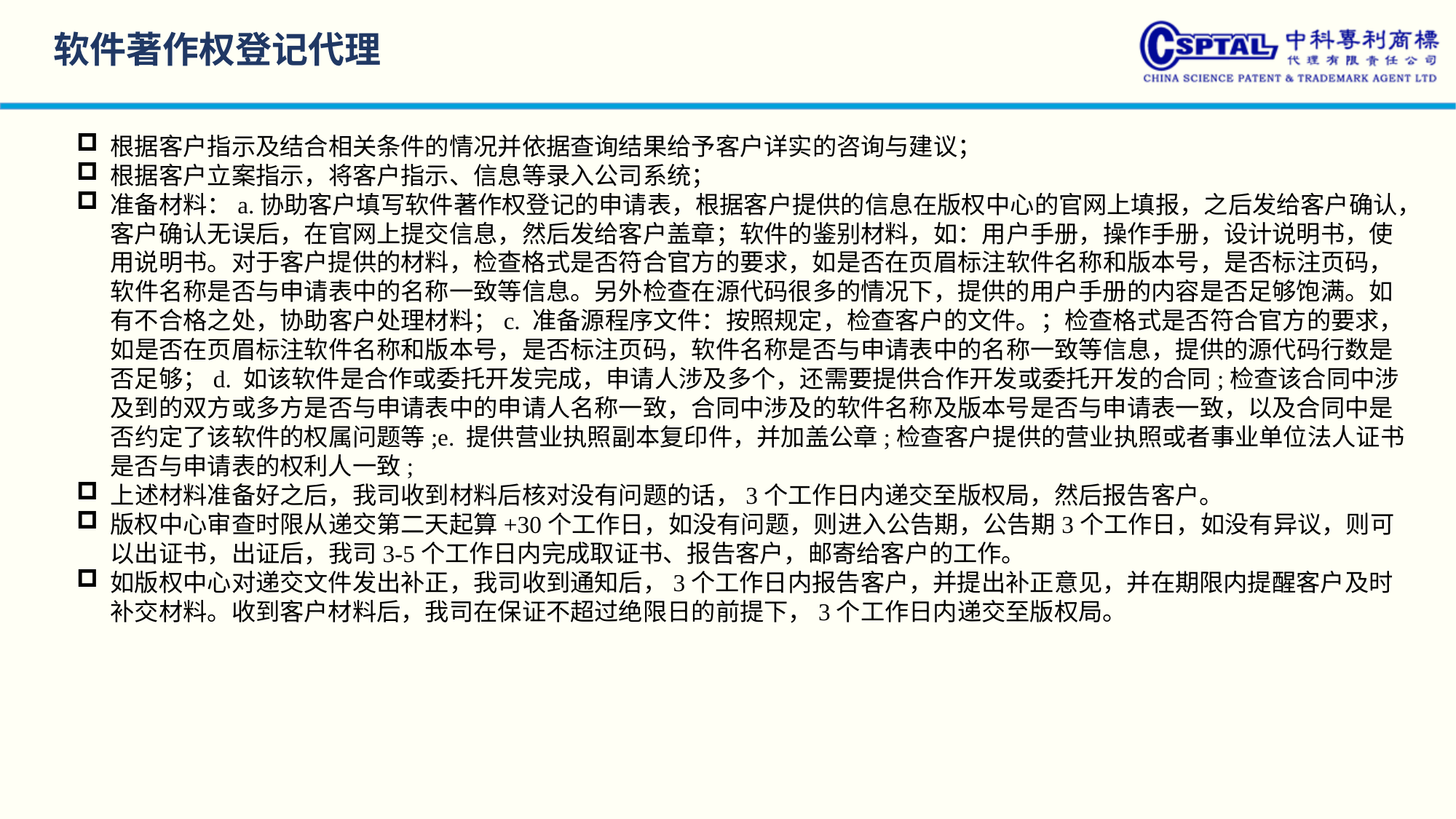

软件著作权登记代理
根据客户指示及结合相关条件的情况并依据查询结果给予客户详实的咨询与建议；
根据客户立案指示，将客户指示、信息等录入公司系统；
准备材料：a.协助客户填写软件著作权登记的申请表，根据客户提供的信息在版权中心的官网上填报，之后发给客户确认，客户确认无误后，在官网上提交信息，然后发给客户盖章；软件的鉴别材料，如：用户手册，操作手册，设计说明书，使用说明书。对于客户提供的材料，检查格式是否符合官方的要求，如是否在页眉标注软件名称和版本号，是否标注页码，软件名称是否与申请表中的名称一致等信息。另外检查在源代码很多的情况下，提供的用户手册的内容是否足够饱满。如有不合格之处，协助客户处理材料；c. 准备源程序文件：按照规定，检查客户的文件。；检查格式是否符合官方的要求，如是否在页眉标注软件名称和版本号，是否标注页码，软件名称是否与申请表中的名称一致等信息，提供的源代码行数是否足够；d. 如该软件是合作或委托开发完成，申请人涉及多个，还需要提供合作开发或委托开发的合同;检查该合同中涉及到的双方或多方是否与申请表中的申请人名称一致，合同中涉及的软件名称及版本号是否与申请表一致，以及合同中是否约定了该软件的权属问题等;e. 提供营业执照副本复印件，并加盖公章;检查客户提供的营业执照或者事业单位法人证书是否与申请表的权利人一致;
上述材料准备好之后，我司收到材料后核对没有问题的话，3个工作日内递交至版权局，然后报告客户。
版权中心审查时限从递交第二天起算+30个工作日，如没有问题，则进入公告期，公告期3个工作日，如没有异议，则可以出证书，出证后，我司3-5个工作日内完成取证书、报告客户，邮寄给客户的工作。
如版权中心对递交文件发出补正，我司收到通知后，3个工作日内报告客户，并提出补正意见，并在期限内提醒客户及时补交材料。收到客户材料后，我司在保证不超过绝限日的前提下，3个工作日内递交至版权局。